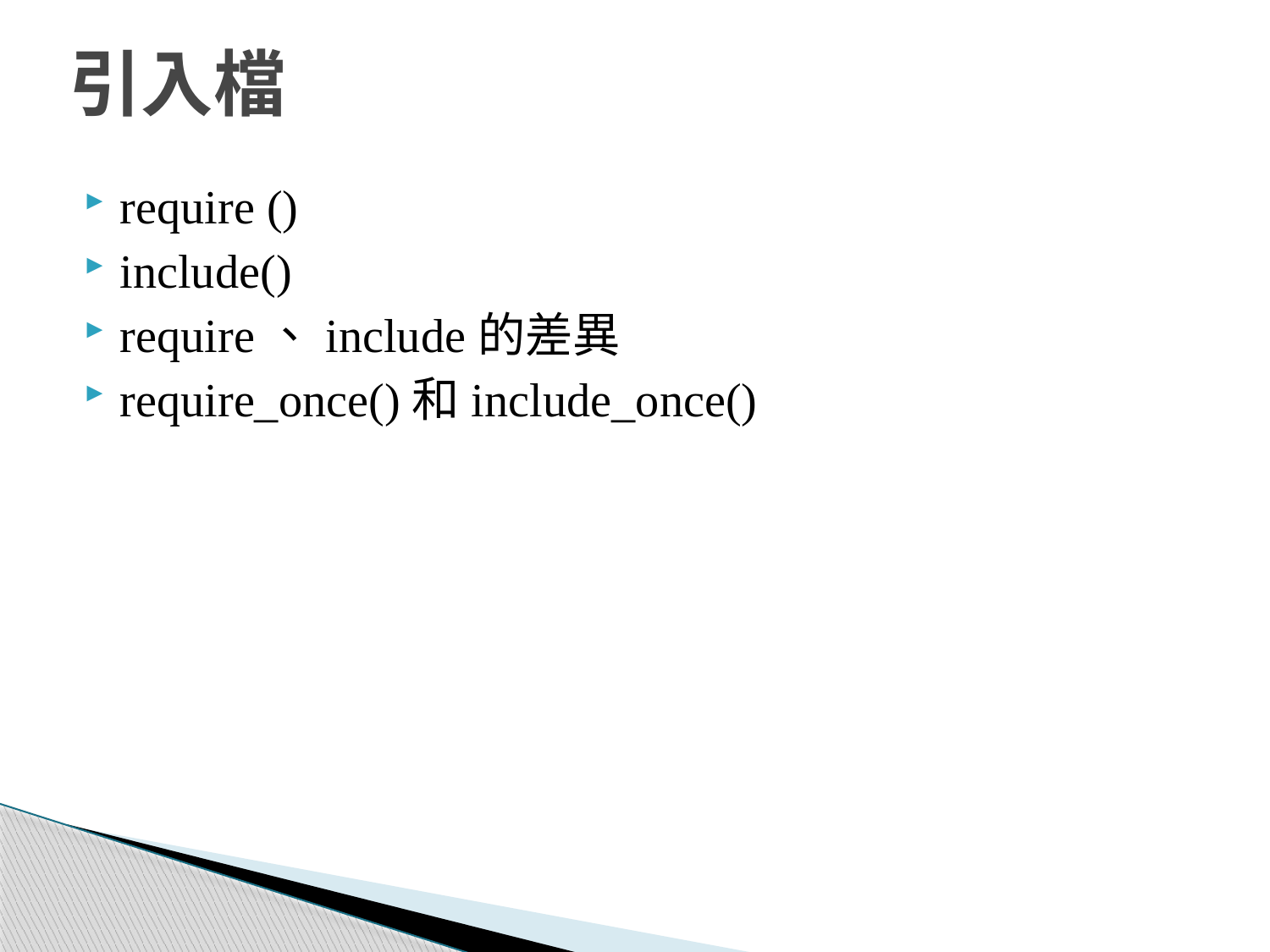

# 引入檔
require ()
include()
require、include的差異
require_once()和include_once()